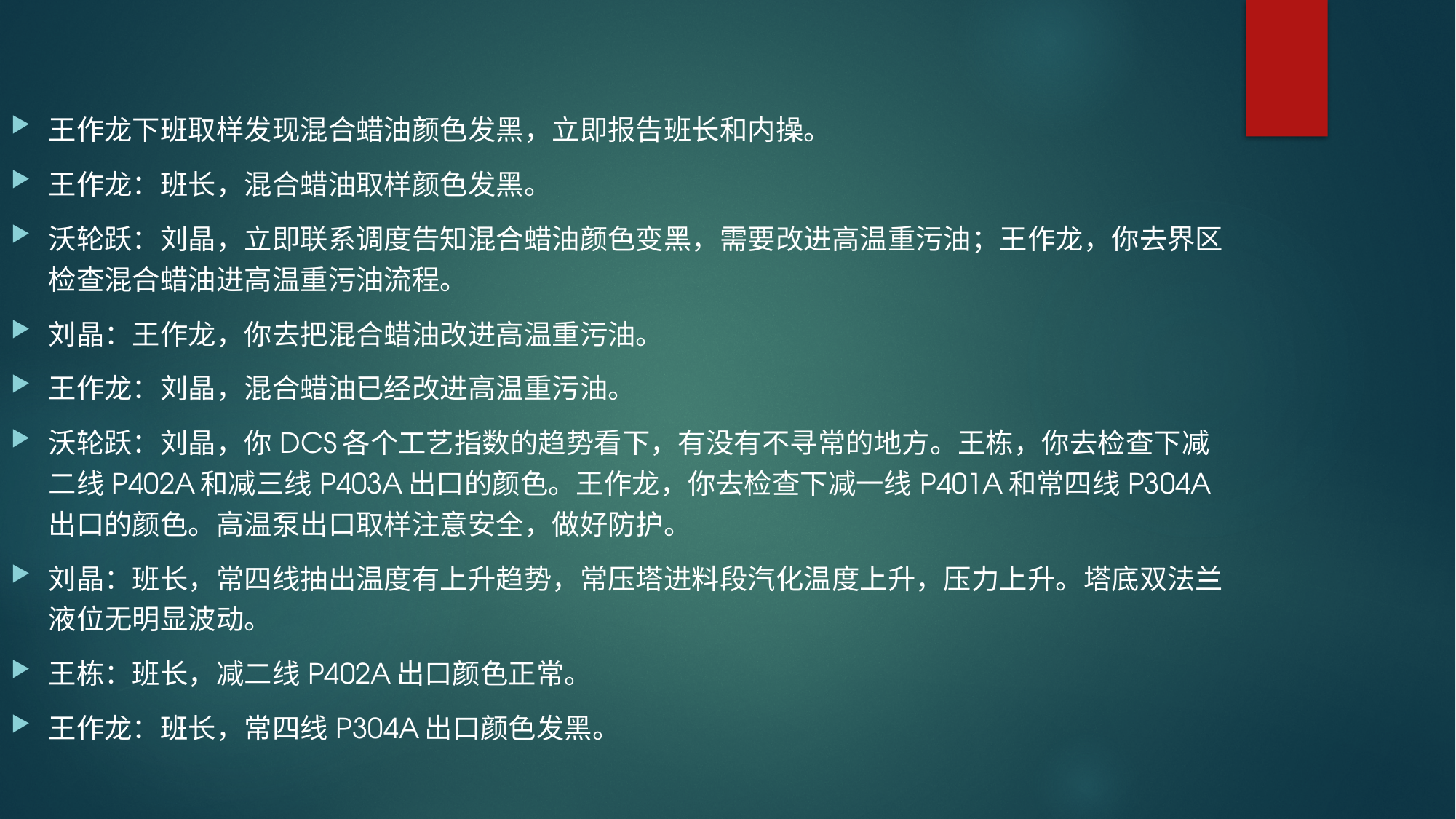

王作龙下班取样发现混合蜡油颜色发黑，立即报告班长和内操。
王作龙：班长，混合蜡油取样颜色发黑。
沃轮跃：刘晶，立即联系调度告知混合蜡油颜色变黑，需要改进高温重污油；王作龙，你去界区检查混合蜡油进高温重污油流程。
刘晶：王作龙，你去把混合蜡油改进高温重污油。
王作龙：刘晶，混合蜡油已经改进高温重污油。
沃轮跃：刘晶，你DCS各个工艺指数的趋势看下，有没有不寻常的地方。王栋，你去检查下减二线P402A和减三线P403A出口的颜色。王作龙，你去检查下减一线P401A和常四线P304A出口的颜色。高温泵出口取样注意安全，做好防护。
刘晶：班长，常四线抽出温度有上升趋势，常压塔进料段汽化温度上升，压力上升。塔底双法兰液位无明显波动。
王栋：班长，减二线P402A出口颜色正常。
王作龙：班长，常四线P304A出口颜色发黑。